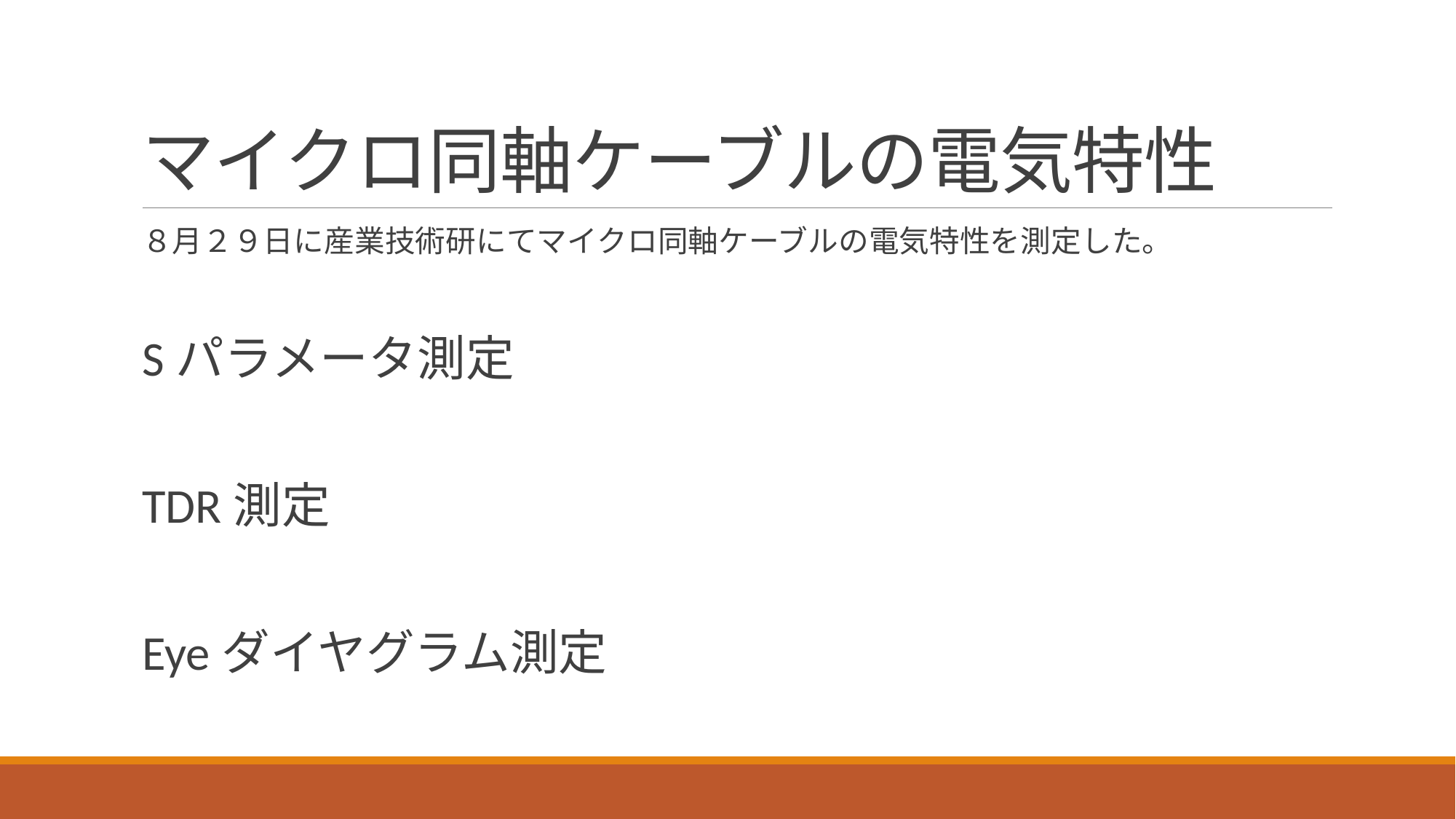

# マイクロ同軸ケーブルの電気特性
８月２９日に産業技術研にてマイクロ同軸ケーブルの電気特性を測定した。

Sパラメータ測定

TDR測定

Eyeダイヤグラム測定